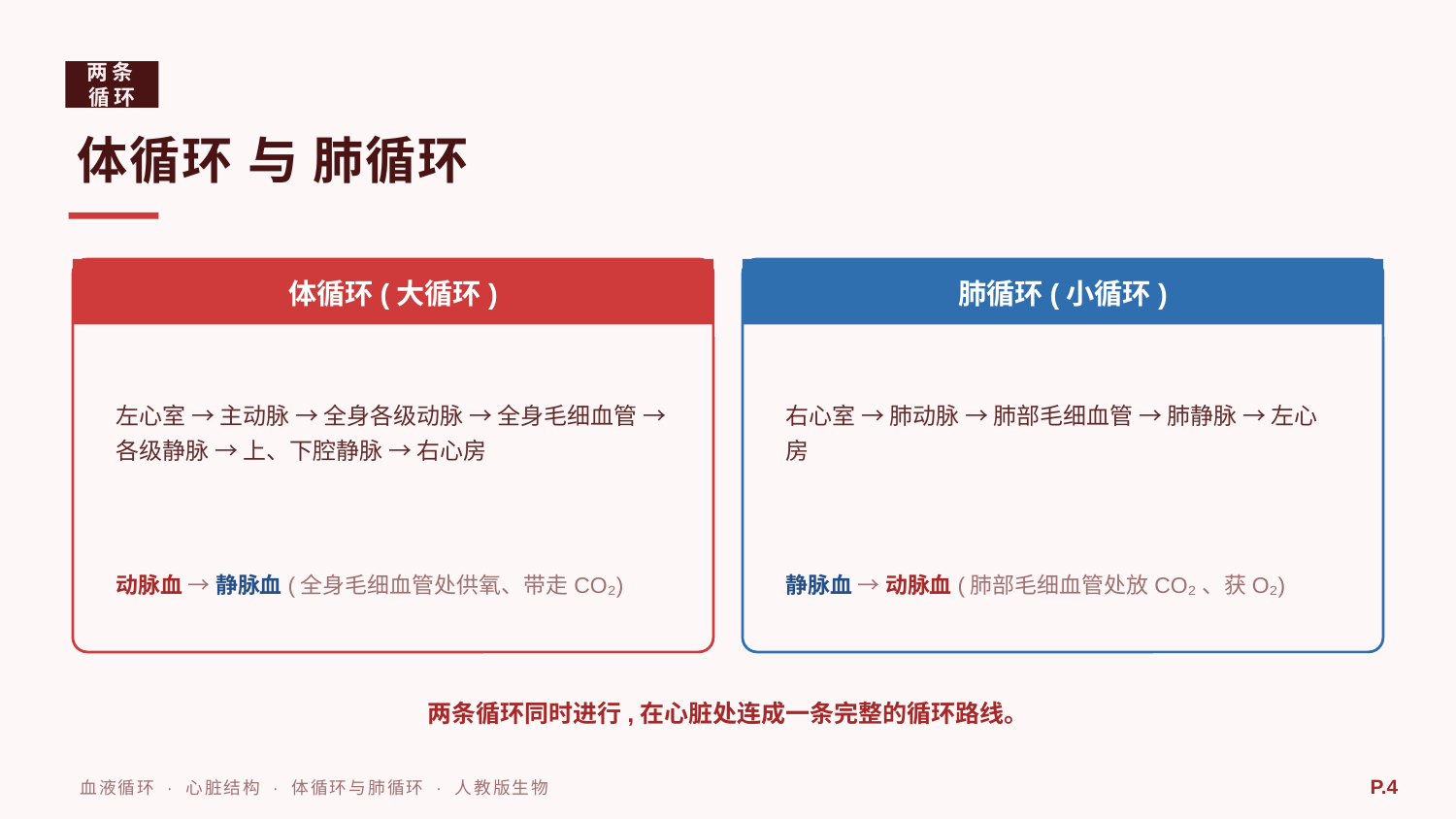

两条循环

体循环 与 肺循环

体循环(大循环)
肺循环(小循环)
左心室 → 主动脉 → 全身各级动脉 → 全身毛细血管 → 各级静脉 → 上、下腔静脉 → 右心房
右心室 → 肺动脉 → 肺部毛细血管 → 肺静脉 → 左心房
动脉血 → 静脉血(全身毛细血管处供氧、带走CO₂)
静脉血 → 动脉血(肺部毛细血管处放CO₂、获O₂)
两条循环同时进行,在心脏处连成一条完整的循环路线。
P.4
血液循环 · 心脏结构 · 体循环与肺循环 · 人教版生物